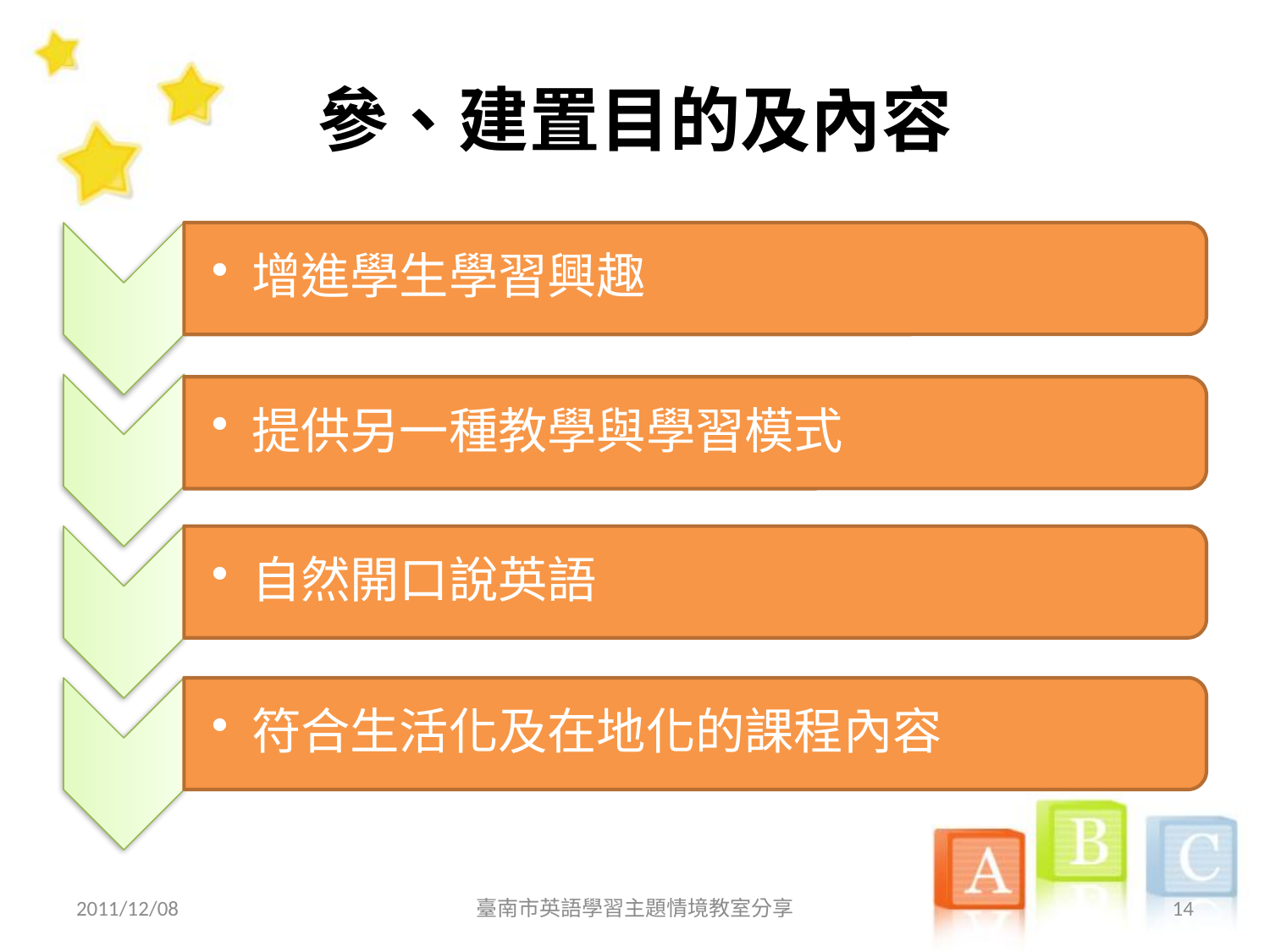

# 參、建置目的及內容

增進學生學習興趣

提供另一種教學與學習模式

自然開口說英語

符合生活化及在地化的課程內容
2011/12/08
臺南市英語學習主題情境教室分享
14